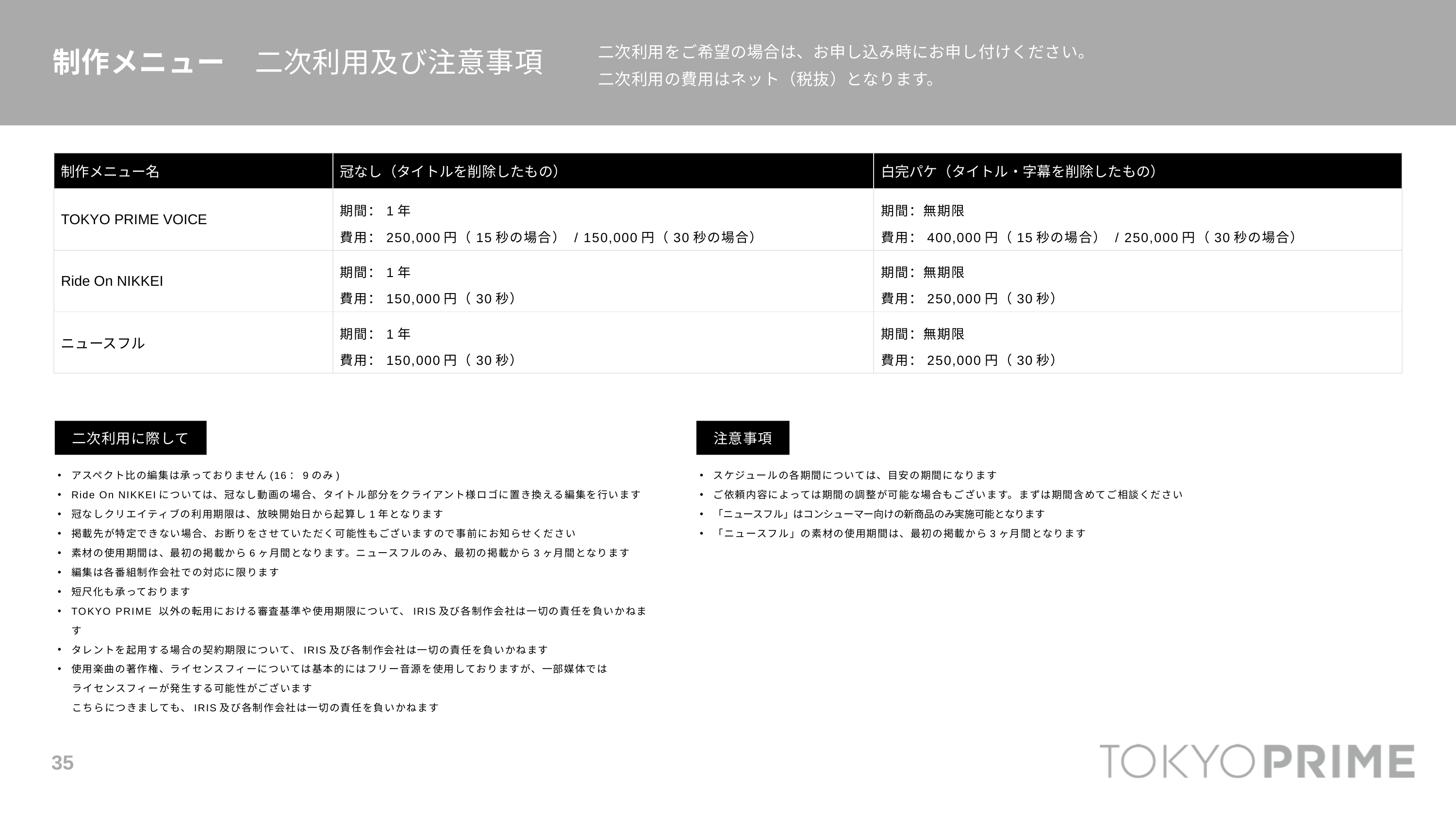

二次利用をご希望の場合は、お申し込み時にお申し付けください。
二次利用の費用はネット（税抜）となります。
制作メニュー　二次利用及び注意事項
| 制作メニュー名 | 冠なし（タイトルを削除したもの） | 白完パケ（タイトル・字幕を削除したもの） |
| --- | --- | --- |
| TOKYO PRIME VOICE | 期間：1年 費用：250,000円（15秒の場合） / 150,000円（30秒の場合） | 期間：無期限 費用：400,000円（15秒の場合） / 250,000円（30秒の場合） |
| Ride On NIKKEI | 期間：1年 費用：150,000円（30秒） | 期間：無期限 費用：250,000円（30秒） |
| ニュースフル | 期間：1年 費用：150,000円（30秒） | 期間：無期限 費用：250,000円（30秒） |
二次利用に際して
注意事項
アスペクト比の編集は承っておりません(16：9のみ)
Ride On NIKKEIについては、冠なし動画の場合、タイトル部分をクライアント様ロゴに置き換える編集を行います
冠なしクリエイティブの利用期限は、放映開始日から起算し1年となります
掲載先が特定できない場合、お断りをさせていただく可能性もございますので事前にお知らせください
素材の使用期間は、最初の掲載から6ヶ月間となります。ニュースフルのみ、最初の掲載から3ヶ月間となります
編集は各番組制作会社での対応に限ります
短尺化も承っております
TOKYO PRIME 以外の転用における審査基準や使用期限について、IRIS及び各制作会社は一切の責任を負いかねます
タレントを起用する場合の契約期限について、IRIS及び各制作会社は一切の責任を負いかねます
使用楽曲の著作権、ライセンスフィーについては基本的にはフリー音源を使用しておりますが、一部媒体では
ライセンスフィーが発生する可能性がございます
こちらにつきましても、IRIS及び各制作会社は一切の責任を負いかねます
スケジュールの各期間については、目安の期間になります
ご依頼内容によっては期間の調整が可能な場合もございます。まずは期間含めてご相談ください
「ニュースフル」はコンシューマー向けの新商品のみ実施可能となります
「ニュースフル」の素材の使用期間は、最初の掲載から3ヶ月間となります
35